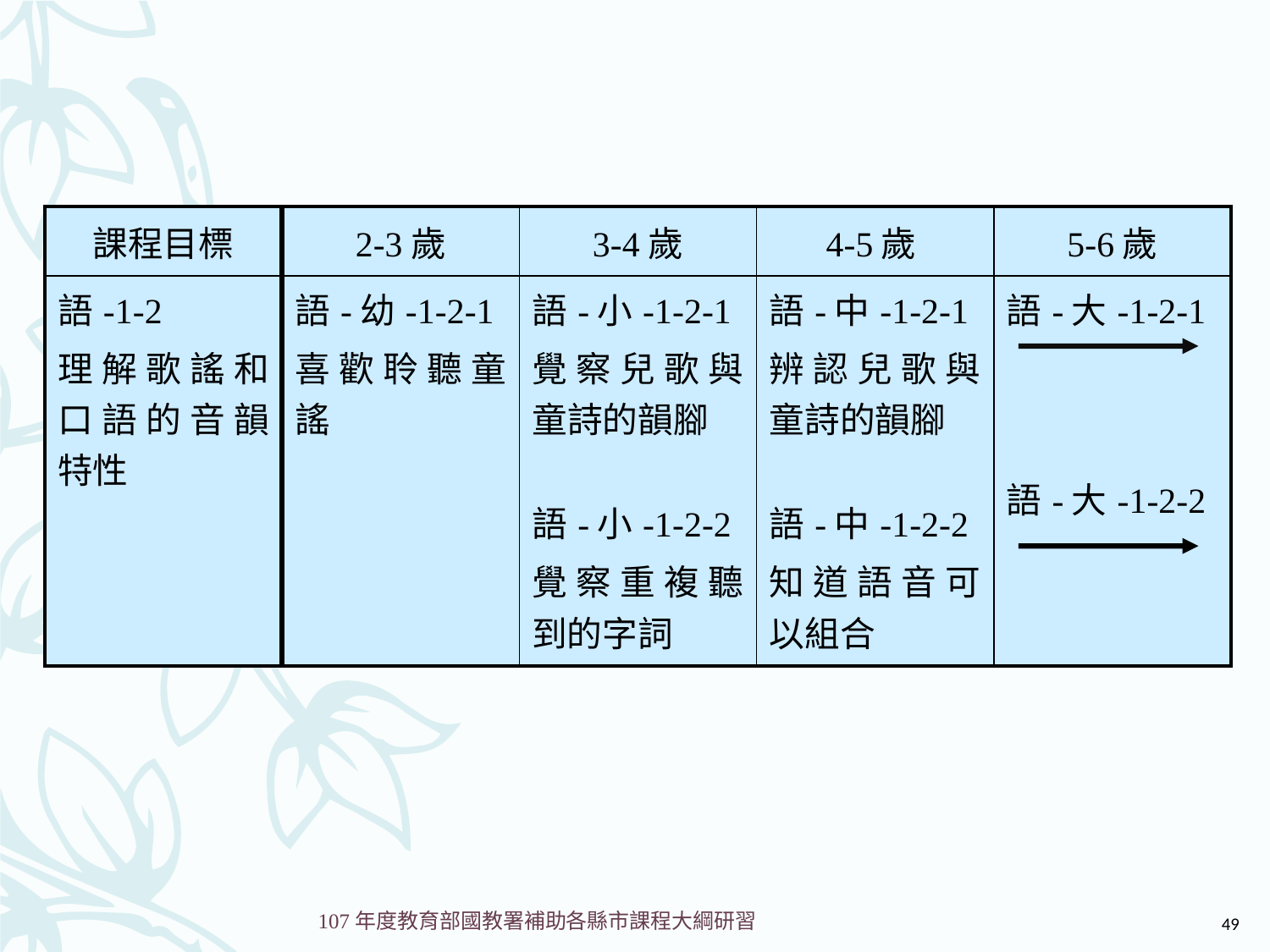

| 課程目標 | 2-3歲 | 3-4歲 | 4-5歲 | 5-6歲 |
| --- | --- | --- | --- | --- |
| 語-1-2 理解歌謠和口語的音韻特性 | 語-幼-1-2-1 喜歡聆聽童謠 | 語-小-1-2-1 覺察兒歌與童詩的韻腳 語-小-1-2-2 覺察重複聽到的字詞 | 語-中-1-2-1 辨認兒歌與童詩的韻腳 語-中-1-2-2 知道語音可以組合 | 語-大-1-2-1 語-大-1-2-2 |

49
107年度教育部國教署補助各縣市課程大綱研習